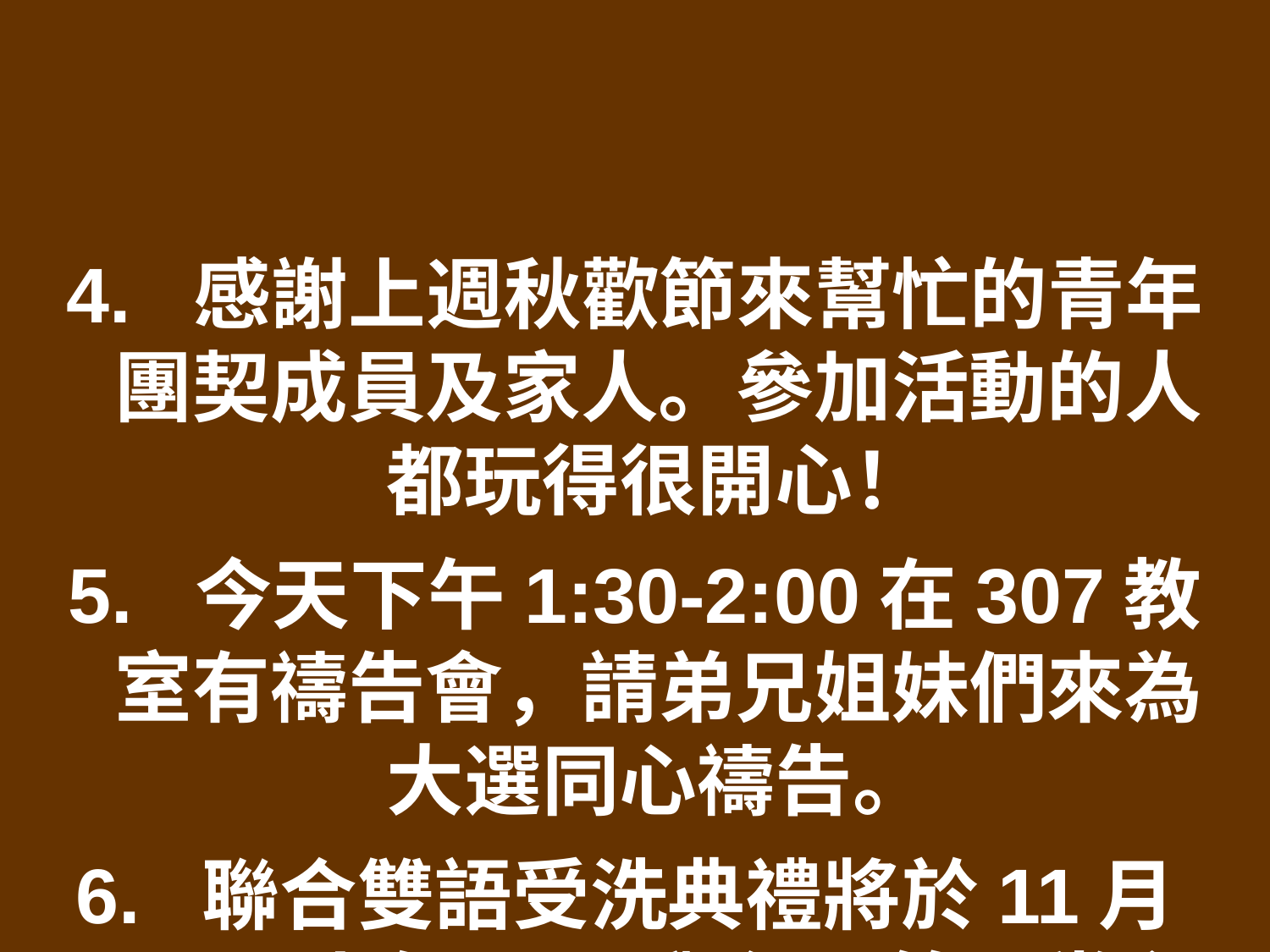

4.  感謝上週秋歡節來幫忙的青年團契成員及家人。參加活動的人都玩得很開心！
5.  今天下午1:30-2:00在307教室有禱告會，請弟兄姐妹們來為大選同心禱告。
6.  聯合雙語受洗典禮將於11月17日上午9:30舉行，第二堂主日崇拜為聯合雙語崇拜。